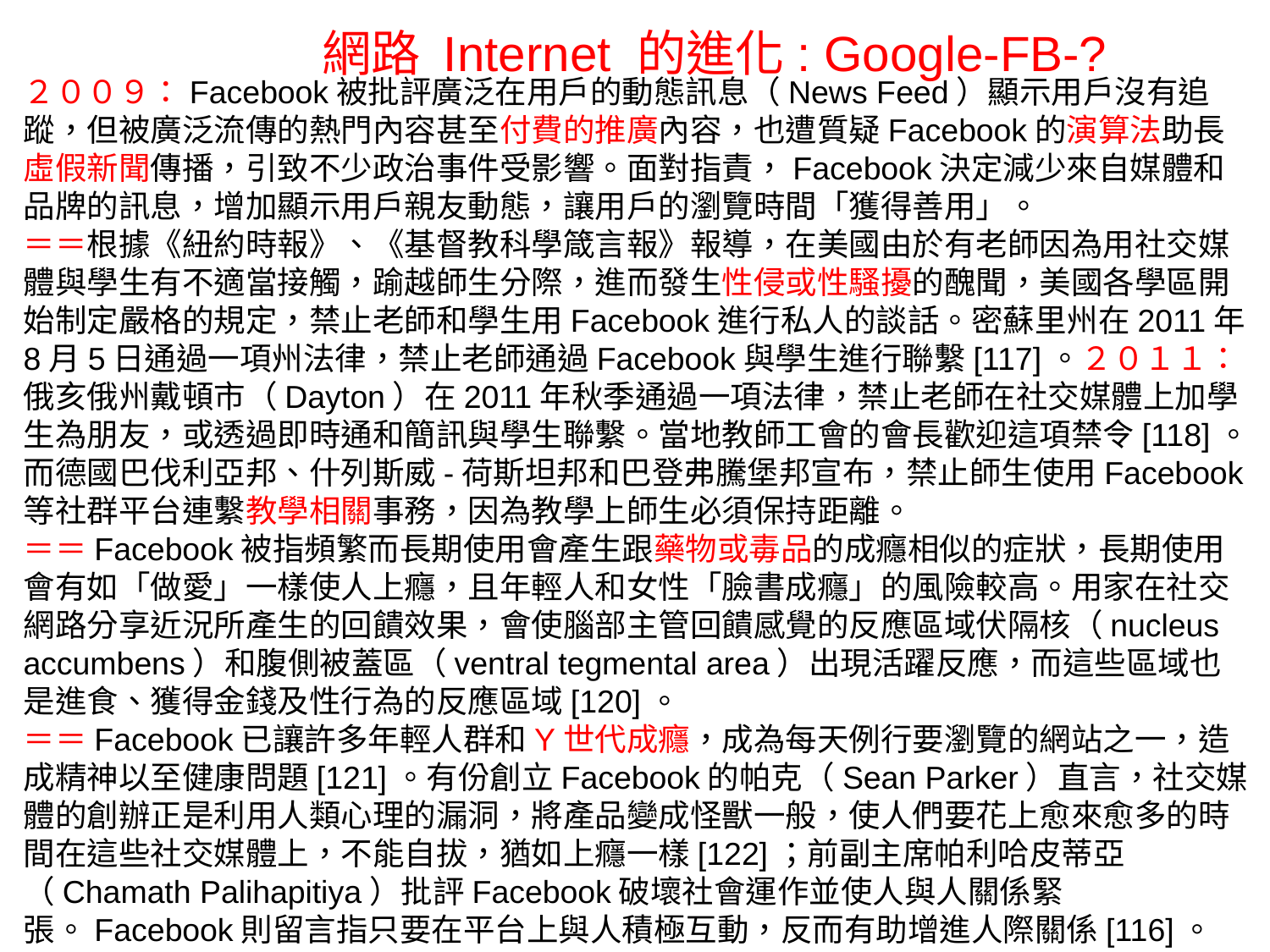

網路 Internet 的進化: Google-FB-?
２００９：Facebook被批評廣泛在用戶的動態訊息（News Feed）顯示用戶沒有追蹤，但被廣泛流傳的熱門內容甚至付費的推廣內容，也遭質疑Facebook的演算法助長虛假新聞傳播，引致不少政治事件受影響。面對指責，Facebook決定減少來自媒體和品牌的訊息，增加顯示用戶親友動態，讓用戶的瀏覽時間「獲得善用」。
＝＝根據《紐約時報》、《基督教科學箴言報》報導，在美國由於有老師因為用社交媒體與學生有不適當接觸，踰越師生分際，進而發生性侵或性騷擾的醜聞，美國各學區開始制定嚴格的規定，禁止老師和學生用Facebook進行私人的談話。密蘇里州在2011年8月5日通過一項州法律，禁止老師通過Facebook與學生進行聯繫[117]。２０１１：俄亥俄州戴頓市（Dayton）在2011年秋季通過一項法律，禁止老師在社交媒體上加學生為朋友，或透過即時通和簡訊與學生聯繫。當地教師工會的會長歡迎這項禁令[118]。而德國巴伐利亞邦、什列斯威-荷斯坦邦和巴登弗騰堡邦宣布，禁止師生使用Facebook等社群平台連繫教學相關事務，因為教學上師生必須保持距離。
＝＝Facebook被指頻繁而長期使用會產生跟藥物或毒品的成癮相似的症狀，長期使用會有如「做愛」一樣使人上癮，且年輕人和女性「臉書成癮」的風險較高。用家在社交網路分享近況所產生的回饋效果，會使腦部主管回饋感覺的反應區域伏隔核（nucleus accumbens）和腹側被蓋區（ventral tegmental area）出現活躍反應，而這些區域也是進食、獲得金錢及性行為的反應區域[120]。
＝＝Facebook已讓許多年輕人群和Y世代成癮，成為每天例行要瀏覽的網站之一，造成精神以至健康問題[121]。有份創立Facebook的帕克（Sean Parker）直言，社交媒體的創辦正是利用人類心理的漏洞，將產品變成怪獸一般，使人們要花上愈來愈多的時間在這些社交媒體上，不能自拔，猶如上癮一樣[122]；前副主席帕利哈皮蒂亞（Chamath Palihapitiya）批評Facebook破壞社會運作並使人與人關係緊張。Facebook則留言指只要在平台上與人積極互動，反而有助增進人際關係[116]。
#